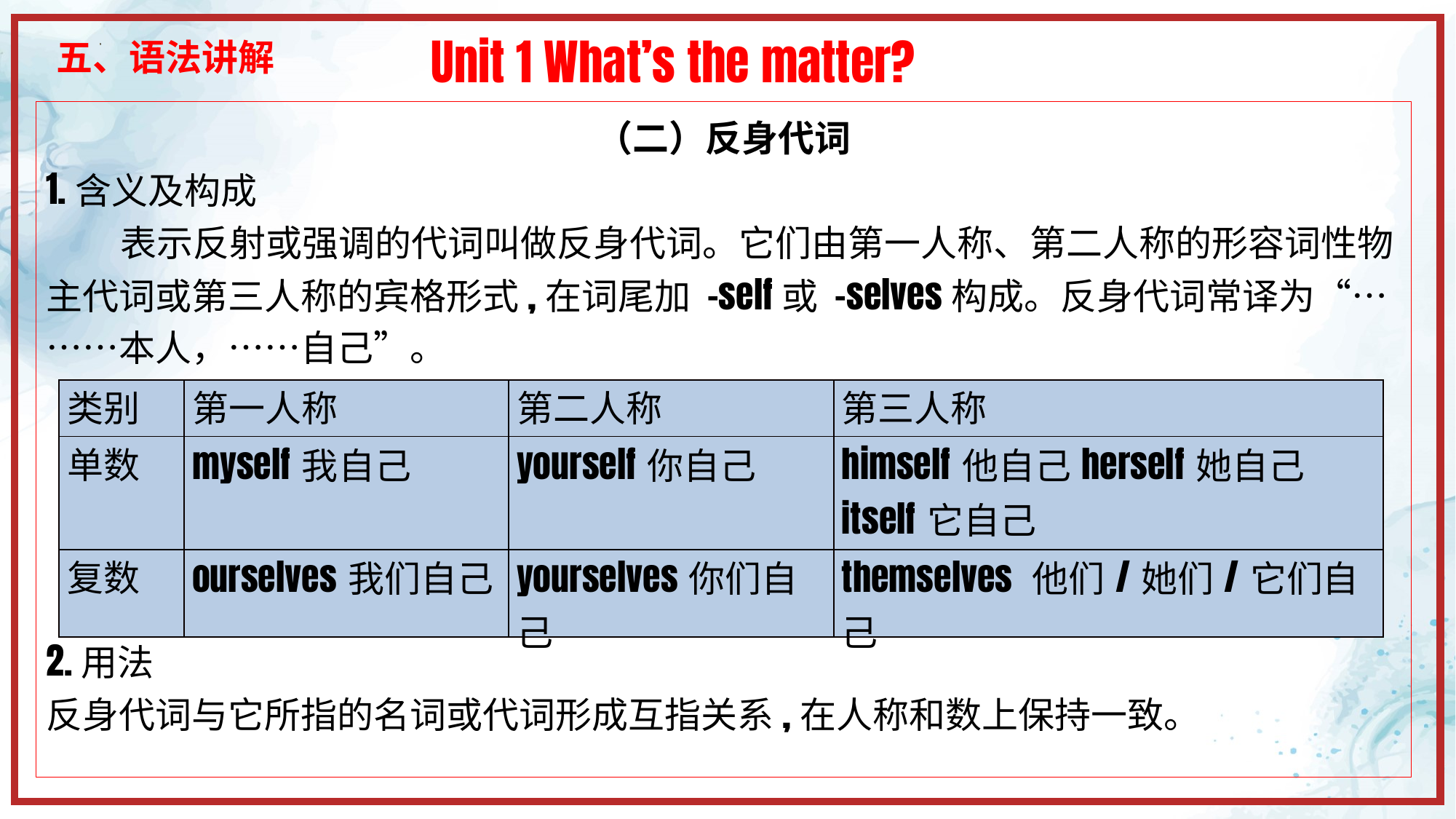

五、语法讲解
Unit 1 What’s the matter?
（二）反身代词
1.含义及构成
        表示反射或强调的代词叫做反身代词。它们由第一人称、第二人称的形容词性物主代词或第三人称的宾格形式,在词尾加 -self或 -selves构成。反身代词常译为“………本人，……自己”。

2.用法
反身代词与它所指的名词或代词形成互指关系,在人称和数上保持一致。

| 类别 | 第一人称 | 第二人称 | 第三人称 |
| --- | --- | --- | --- |
| 单数 | myself我自己 | yourself你自己 | himself他自己herself她自己itself它自己 |
| 复数 | ourselves我们自己 | yourselves你们自己 | themselves 他们/她们/它们自己 |